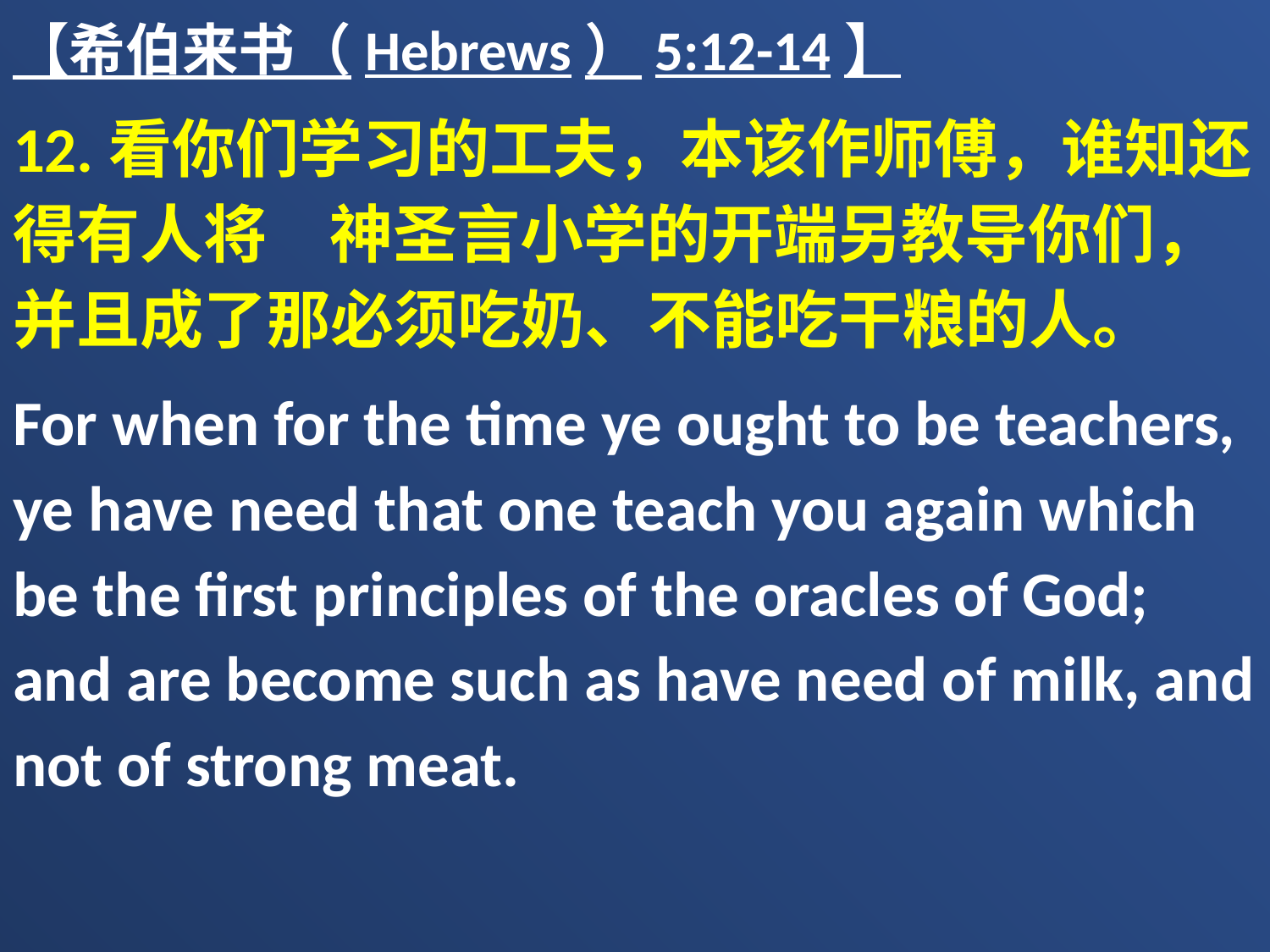

【希伯来书（Hebrews）5:12-14】
12.看你们学习的工夫，本该作师傅，谁知还得有人将　神圣言小学的开端另教导你们，并且成了那必须吃奶、不能吃干粮的人。
For when for the time ye ought to be teachers, ye have need that one teach you again which be the first principles of the oracles of God; and are become such as have need of milk, and not of strong meat.